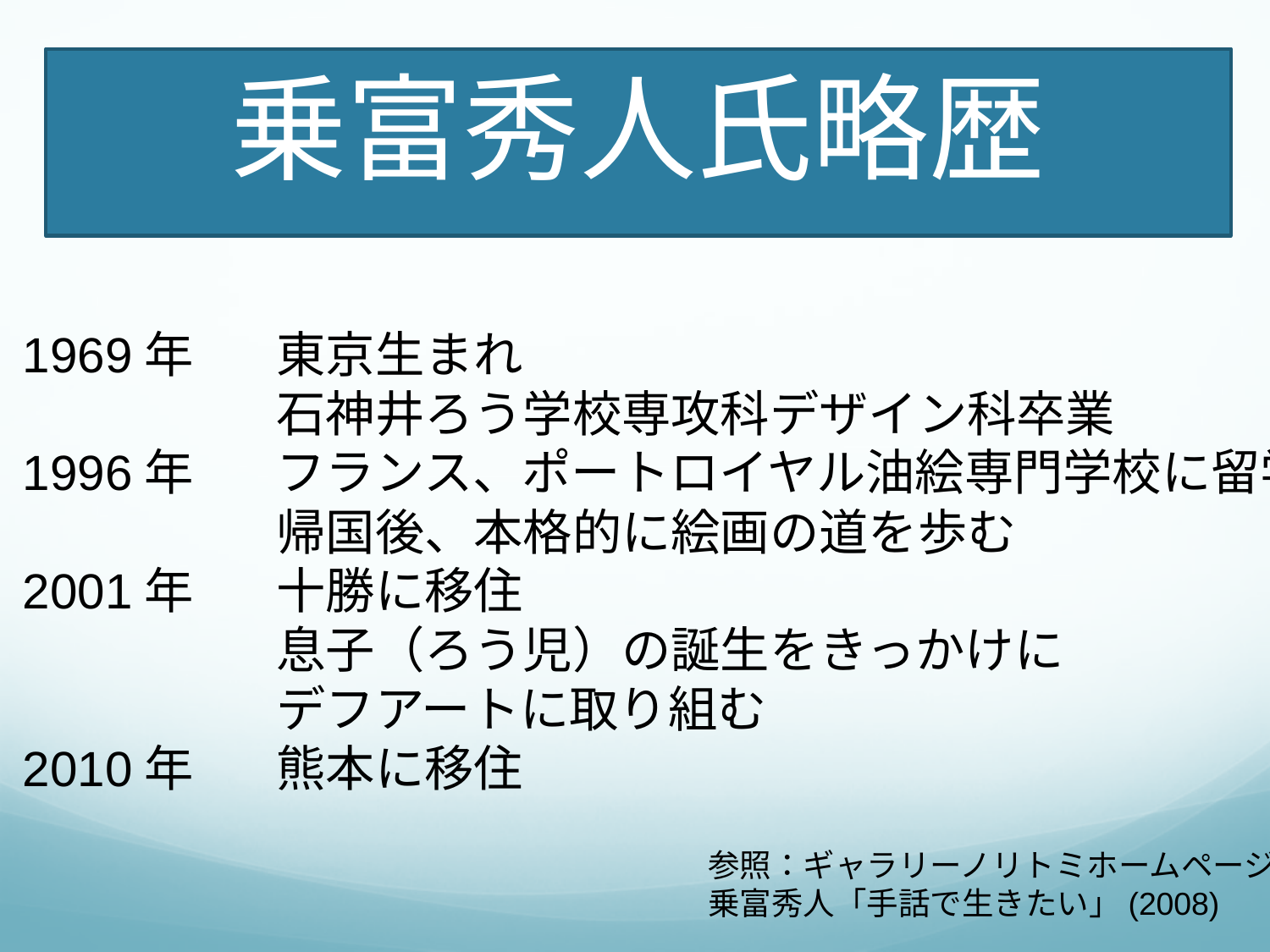

乗富秀人氏略歴
1969年　	東京生まれ
		石神井ろう学校専攻科デザイン科卒業
1996年　	フランス、ポートロイヤル油絵専門学校に留学
		帰国後、本格的に絵画の道を歩む
2001年　	十勝に移住
		息子（ろう児）の誕生をきっかけに
		デフアートに取り組む
2010年　	熊本に移住

参照：ギャラリーノリトミホームページ
乗富秀人「手話で生きたい」(2008)